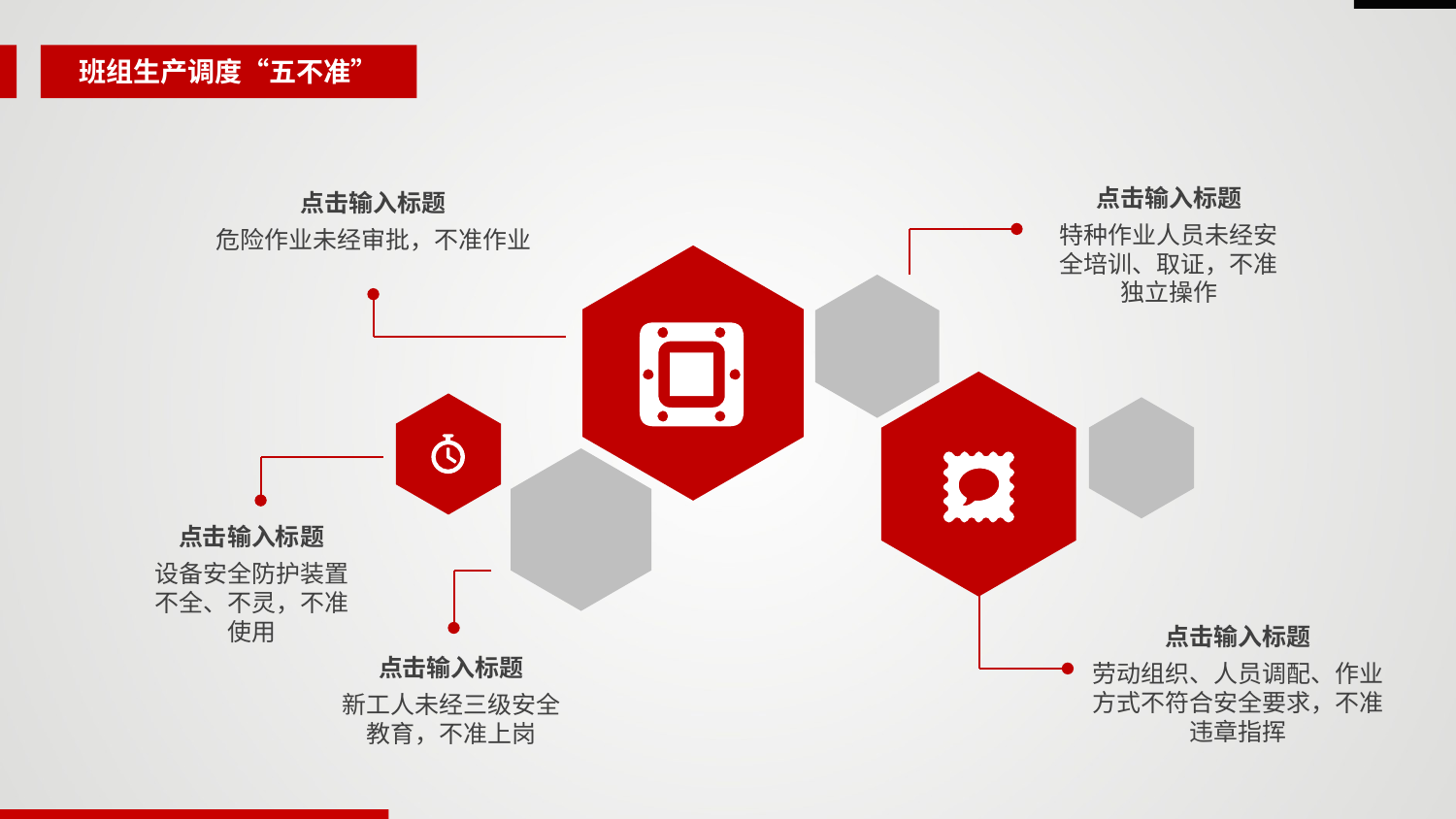

班组生产调度“五不准”
点击输入标题
特种作业人员未经安全培训、取证，不准独立操作
点击输入标题
危险作业未经审批，不准作业

点击输入标题
设备安全防护装置不全、不灵，不准使用
点击输入标题
劳动组织、人员调配、作业方式不符合安全要求，不准违章指挥
点击输入标题
新工人未经三级安全教育，不准上岗